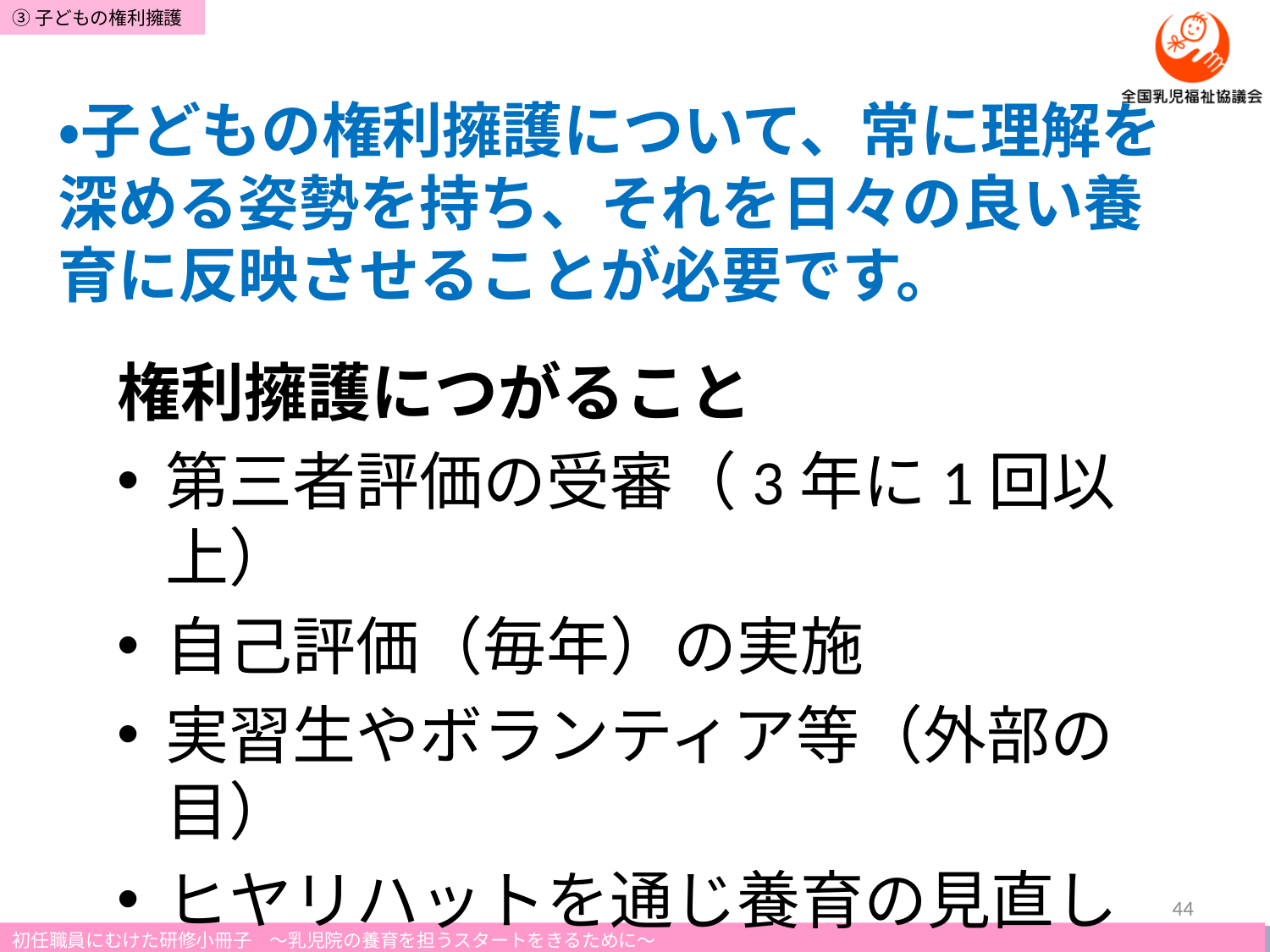

# ・子どもの権利擁護について、常に理解を深める姿勢を持ち、それを日々の良い養育に反映させることが必要です。
権利擁護につがること
第三者評価の受審（3年に1回以上）
自己評価（毎年）の実施
実習生やボランティア等（外部の目）
ヒヤリハットを通じ養育の見直し
44